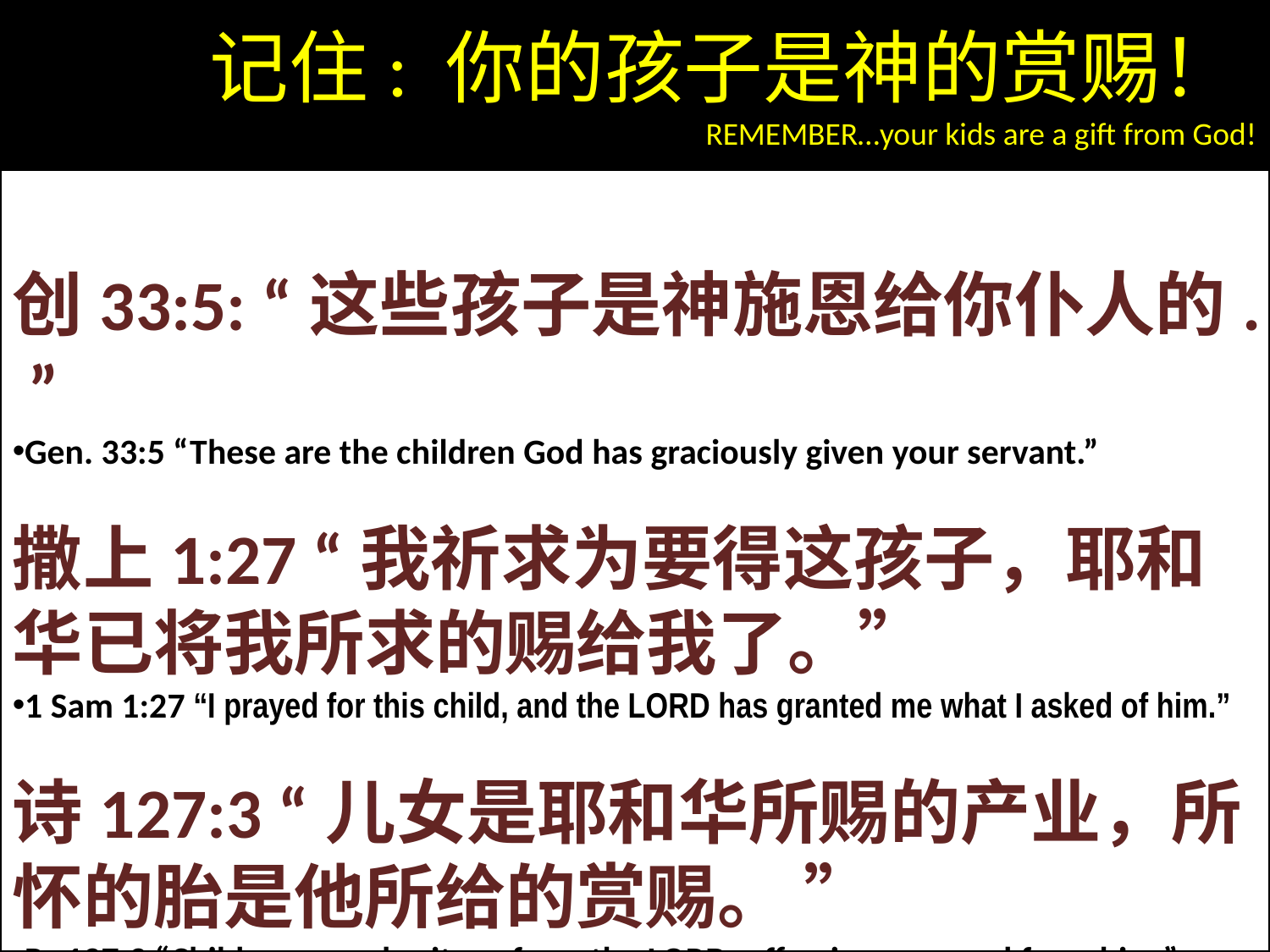

记住: 你的孩子是神的赏赐！
REMEMBER…your kids are a gift from God!

创33:5: “这些孩子是神施恩给你仆人的. ”
Gen. 33:5 “These are the children God has graciously given your servant.”

撒上1:27 “我祈求为要得这孩子，耶和华已将我所求的赐给我了。”
1 Sam 1:27 “I prayed for this child, and the LORD has granted me what I asked of him.”

诗127:3 “儿女是耶和华所赐的产业，所怀的胎是他所给的赏赐。 ”
Ps 127:3 “Children are a heritage from the LORD, offspring a reward from him.”